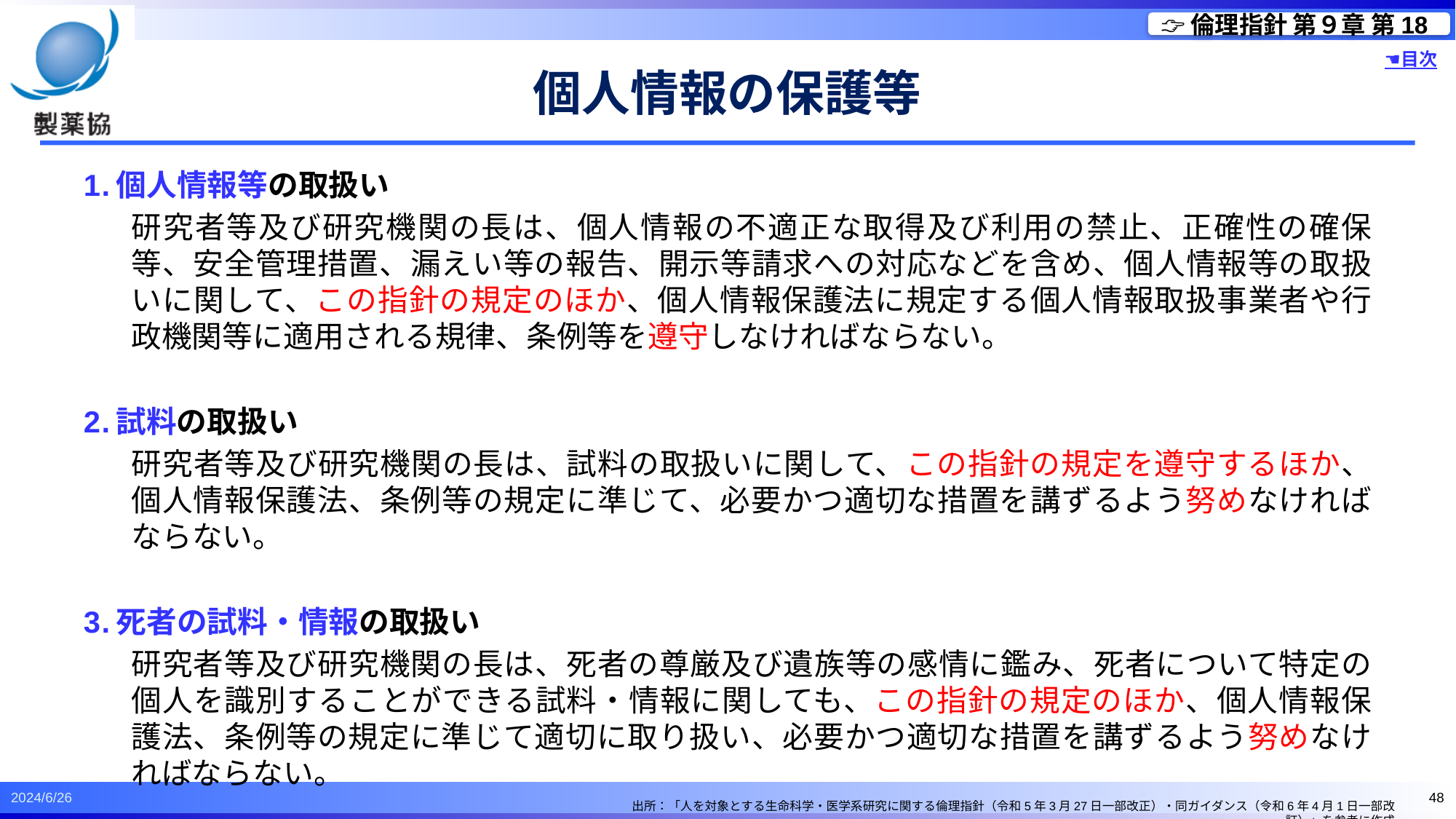

👉倫理指針 第９章 第18
☚目次
# 個人情報の保護等
個人情報等の取扱い
研究者等及び研究機関の長は、個人情報の不適正な取得及び利用の禁止、正確性の確保等、安全管理措置、漏えい等の報告、開示等請求への対応などを含め、個人情報等の取扱いに関して、この指針の規定のほか、個人情報保護法に規定する個人情報取扱事業者や行政機関等に適用される規律、条例等を遵守しなければならない。

試料の取扱い
研究者等及び研究機関の長は、試料の取扱いに関して、この指針の規定を遵守するほか、個人情報保護法、条例等の規定に準じて、必要かつ適切な措置を講ずるよう努めなければならない。

死者の試料・情報の取扱い
研究者等及び研究機関の長は、死者の尊厳及び遺族等の感情に鑑み、死者について特定の個人を識別することができる試料・情報に関しても、この指針の規定のほか、個人情報保護法、条例等の規定に準じて適切に取り扱い、必要かつ適切な措置を講ずるよう努めなければならない。
2024/6/26
48
出所：「人を対象とする生命科学・医学系研究に関する倫理指針（令和5年3月27日一部改正）・同ガイダンス（令和6年4月1日一部改訂）」を参考に作成